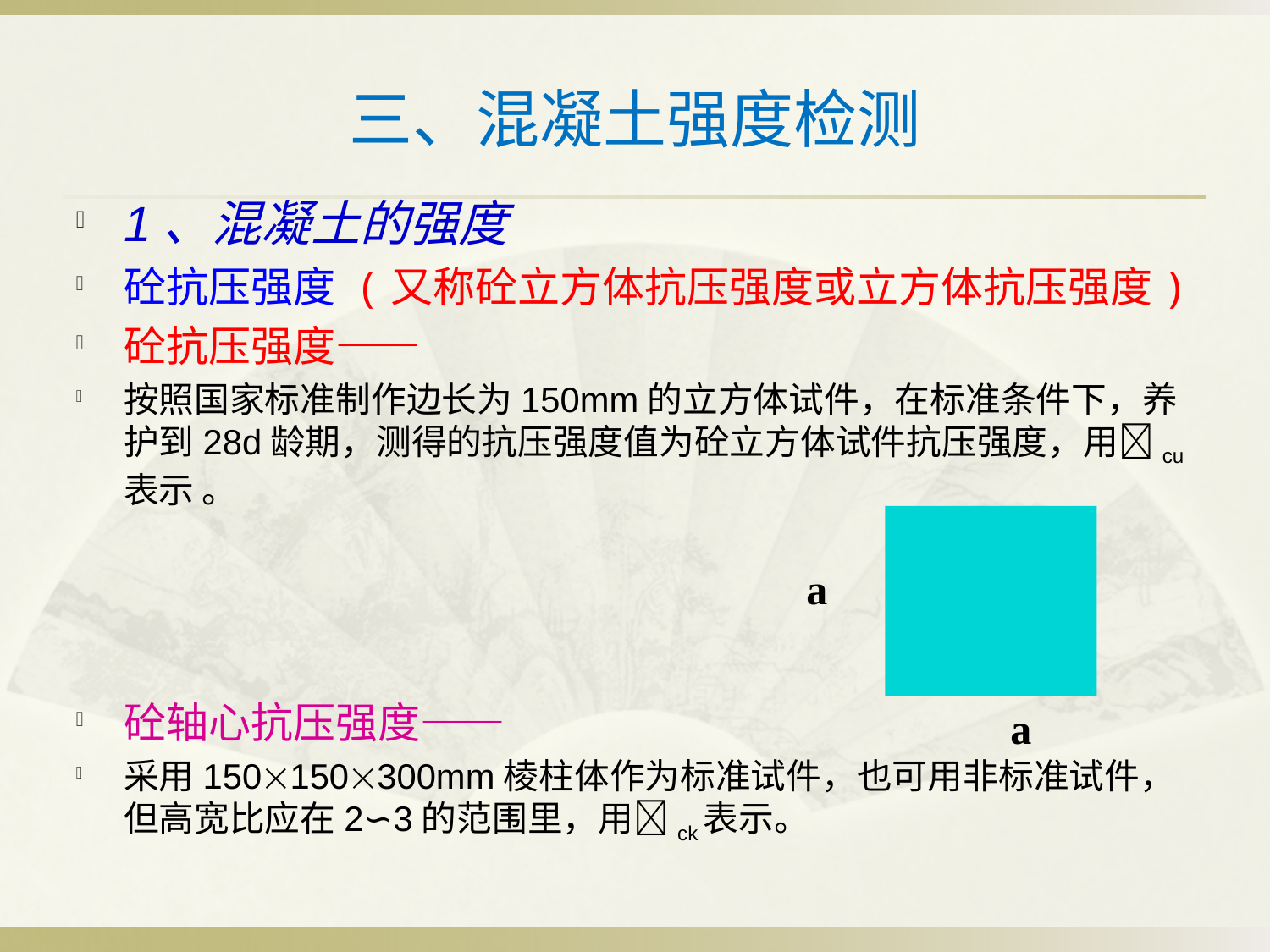

# 三、混凝土强度检测
1、混凝土的强度
砼抗压强度 (又称砼立方体抗压强度或立方体抗压强度)
砼抗压强度——
按照国家标准制作边长为150mm的立方体试件，在标准条件下，养护到28d龄期，测得的抗压强度值为砼立方体试件抗压强度，用ƒcu表示 。

砼轴心抗压强度——
采用150×150×300mm棱柱体作为标准试件，也可用非标准试件，但高宽比应在2∽3的范围里，用ƒck表示。

 a
 a